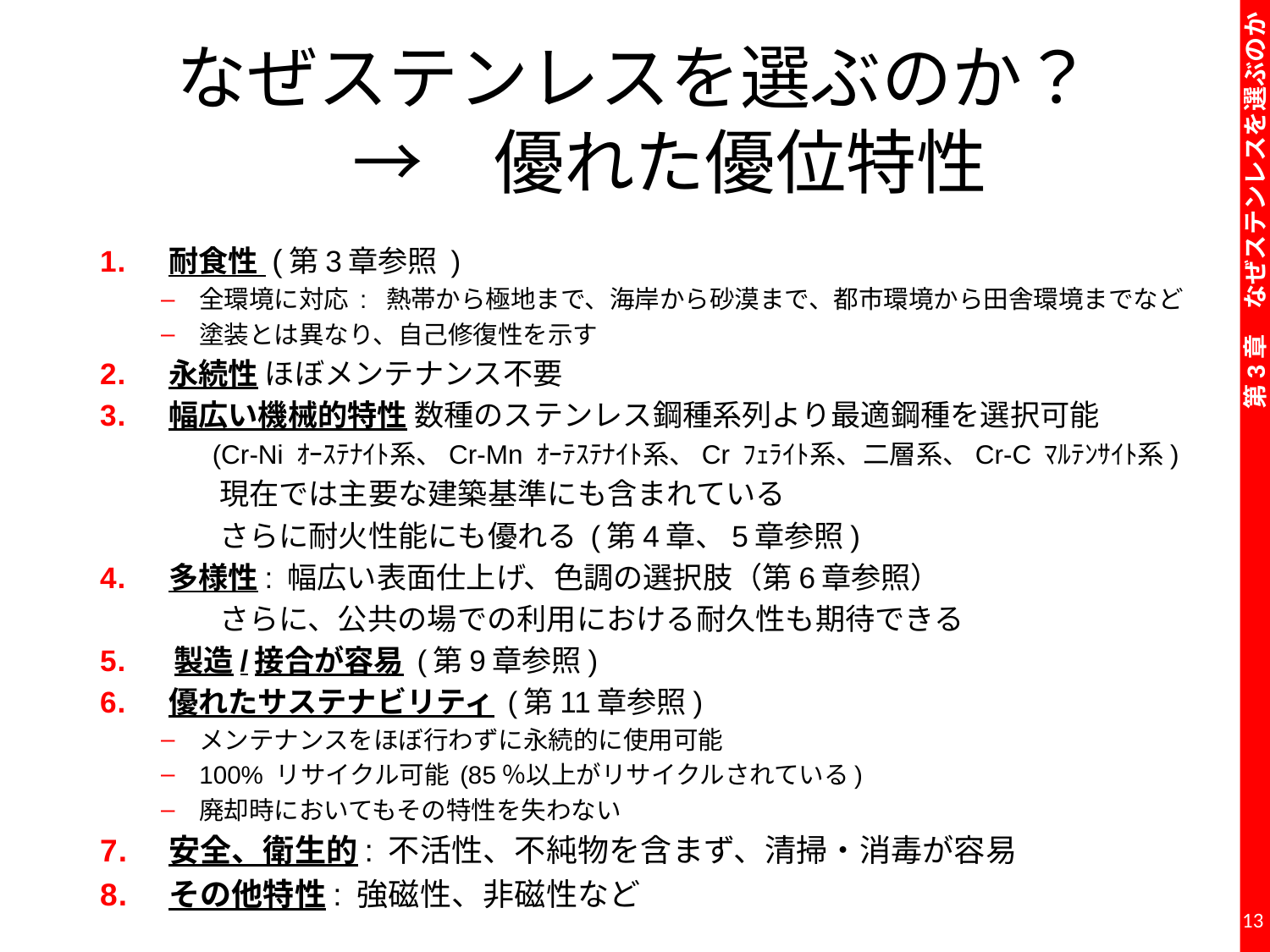

# なぜステンレスを選ぶのか？ 　→　優れた優位特性
耐食性 (第3章参照 )
全環境に対応 :  熱帯から極地まで、海岸から砂漠まで、都市環境から田舎環境までなど
塗装とは異なり、自己修復性を示す
永続性 ほぼメンテナンス不要
幅広い機械的特性 数種のステンレス鋼種系列より最適鋼種を選択可能
　　　　(Cr-Ni ｵｰｽﾃﾅｲﾄ系、Cr-Mn ｵｰﾃｽﾃﾅｲﾄ系、Cr ﾌｪﾗｲﾄ系、二層系、Cr-C ﾏﾙﾃﾝｻｲﾄ系)
　　　　現在では主要な建築基準にも含まれている
　　　　さらに耐火性能にも優れる (第4章、5章参照)
多様性: 幅広い表面仕上げ、色調の選択肢（第6章参照）
　　　　さらに、公共の場での利用における耐久性も期待できる
 製造/接合が容易 (第9章参照)
優れたサステナビリティ (第11章参照)
メンテナンスをほぼ行わずに永続的に使用可能
100% リサイクル可能 (85％以上がリサイクルされている)
廃却時においてもその特性を失わない
安全、衛生的: 不活性、不純物を含まず、清掃・消毒が容易
その他特性: 強磁性、非磁性など
13